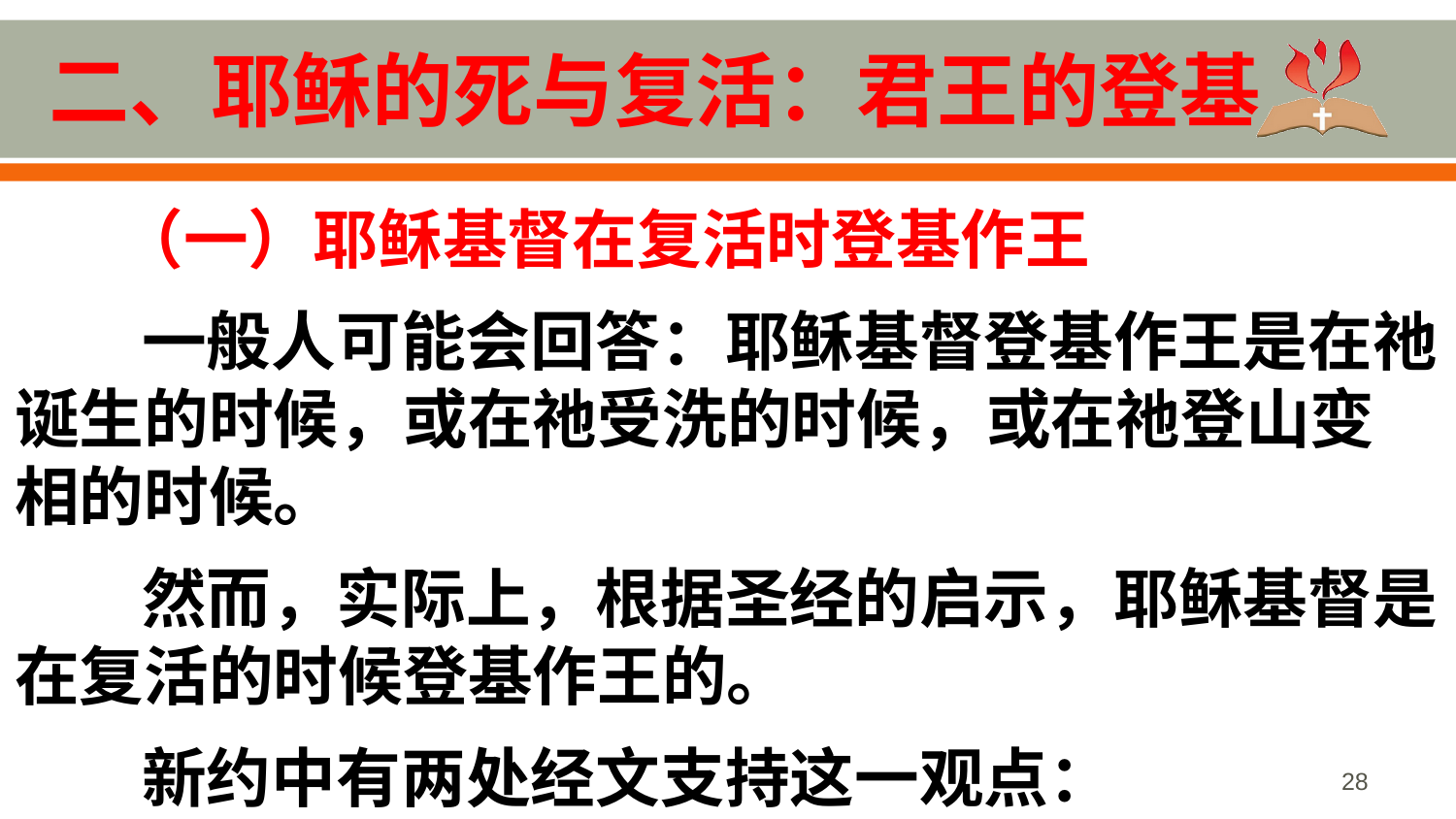

# 二、耶稣的死与复活：君王的登基
      （一）耶稣基督在复活时登基作王
一般人可能会回答：耶稣基督登基作王是在祂诞生的时候，或在祂受洗的时候，或在祂登山变相的时候。
然而，实际上，根据圣经的启示，耶稣基督是在复活的时候登基作王的。
新约中有两处经文支持这一观点：

28